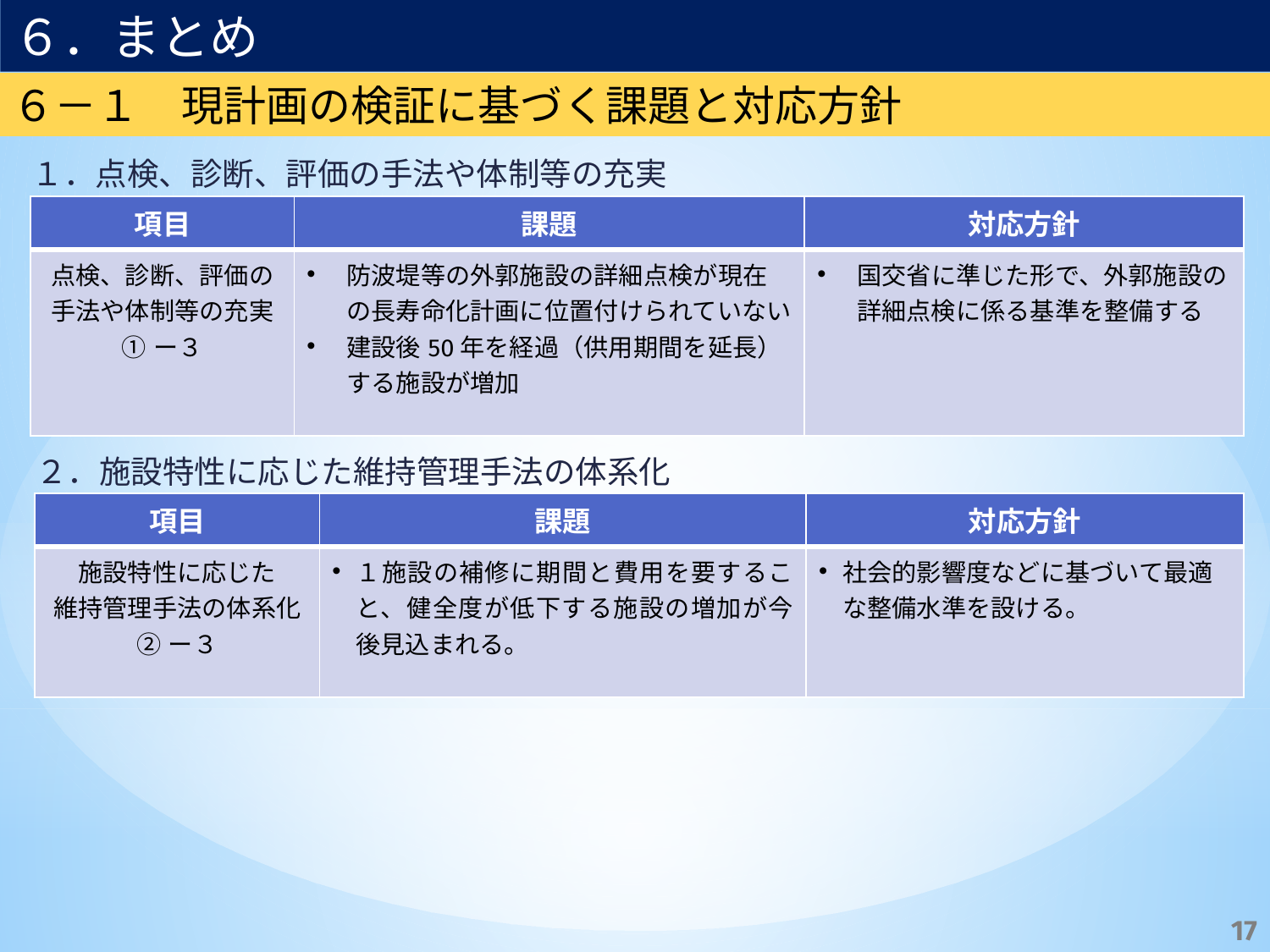

６．まとめ
６－１　現計画の検証に基づく課題と対応方針
１．点検、診断、評価の手法や体制等の充実

| 項目 | 課題 | 対応方針 |
| --- | --- | --- |
| 点検、診断、評価の 手法や体制等の充実 ①ー３ | 防波堤等の外郭施設の詳細点検が現在の長寿命化計画に位置付けられていない 建設後50年を経過（供用期間を延長）する施設が増加 | 国交省に準じた形で、外郭施設の詳細点検に係る基準を整備する |
２．施設特性に応じた維持管理手法の体系化
| 項目 | 課題 | 対応方針 |
| --- | --- | --- |
| 施設特性に応じた 維持管理手法の体系化 ②ー３ | １施設の補修に期間と費用を要すること、健全度が低下する施設の増加が今後見込まれる。 | 社会的影響度などに基づいて最適な整備水準を設ける。 |
17